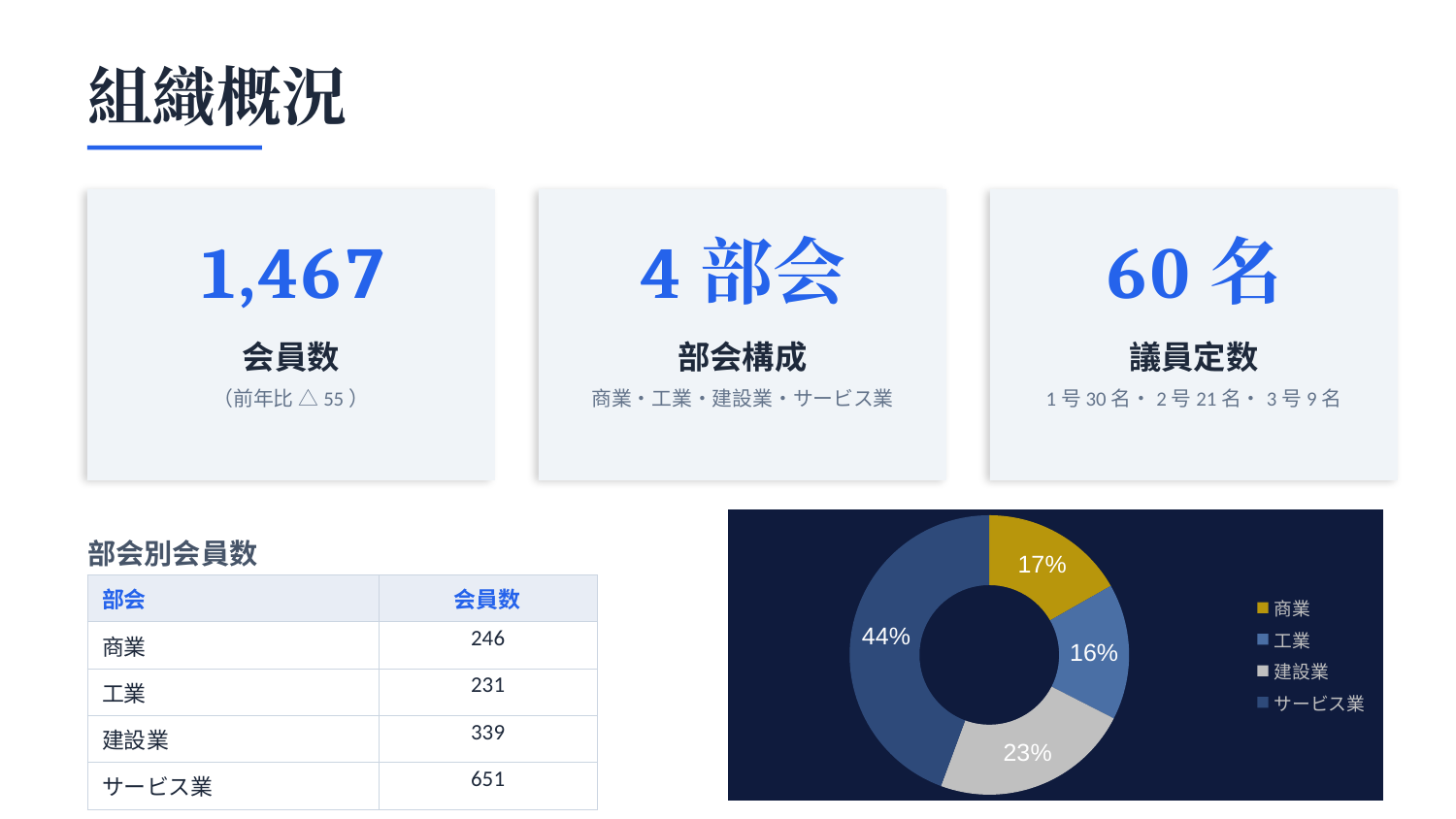

組織概況

1,467
4部会
60名
会員数
部会構成
議員定数
（前年比 △55）
商業・工業・建設業・サービス業
1号30名・2号21名・3号9名

### Chart

| Category | 部会別 |
|---|---|
| 商業 | 246.0 |
| 工業 | 231.0 |
| 建設業 | 339.0 |
| サービス業 | 651.0 |
部会別会員数
| 部会 | 会員数 |
| --- | --- |
| 商業 | 246 |
| 工業 | 231 |
| 建設業 | 339 |
| サービス業 | 651 |